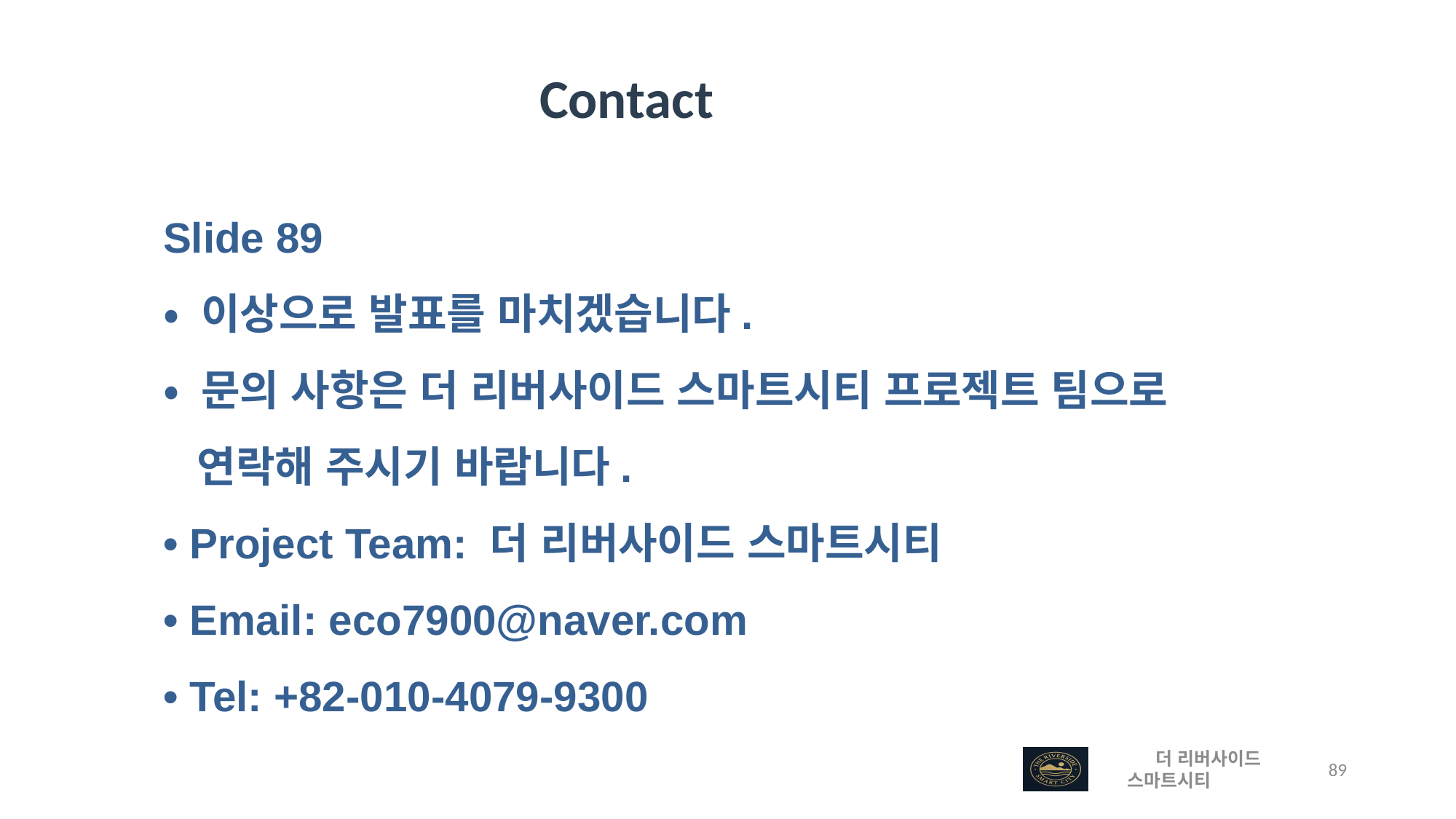

Contact
Slide 89
• 이상으로 발표를 마치겠습니다.
• 문의 사항은 더 리버사이드 스마트시티 프로젝트 팀으로
  연락해 주시기 바랍니다.
• Project Team: 더 리버사이드 스마트시티
• Email: eco7900@naver.com
• Tel: +82-010-4079-9300

             더 리버사이드 스마트시티
  89